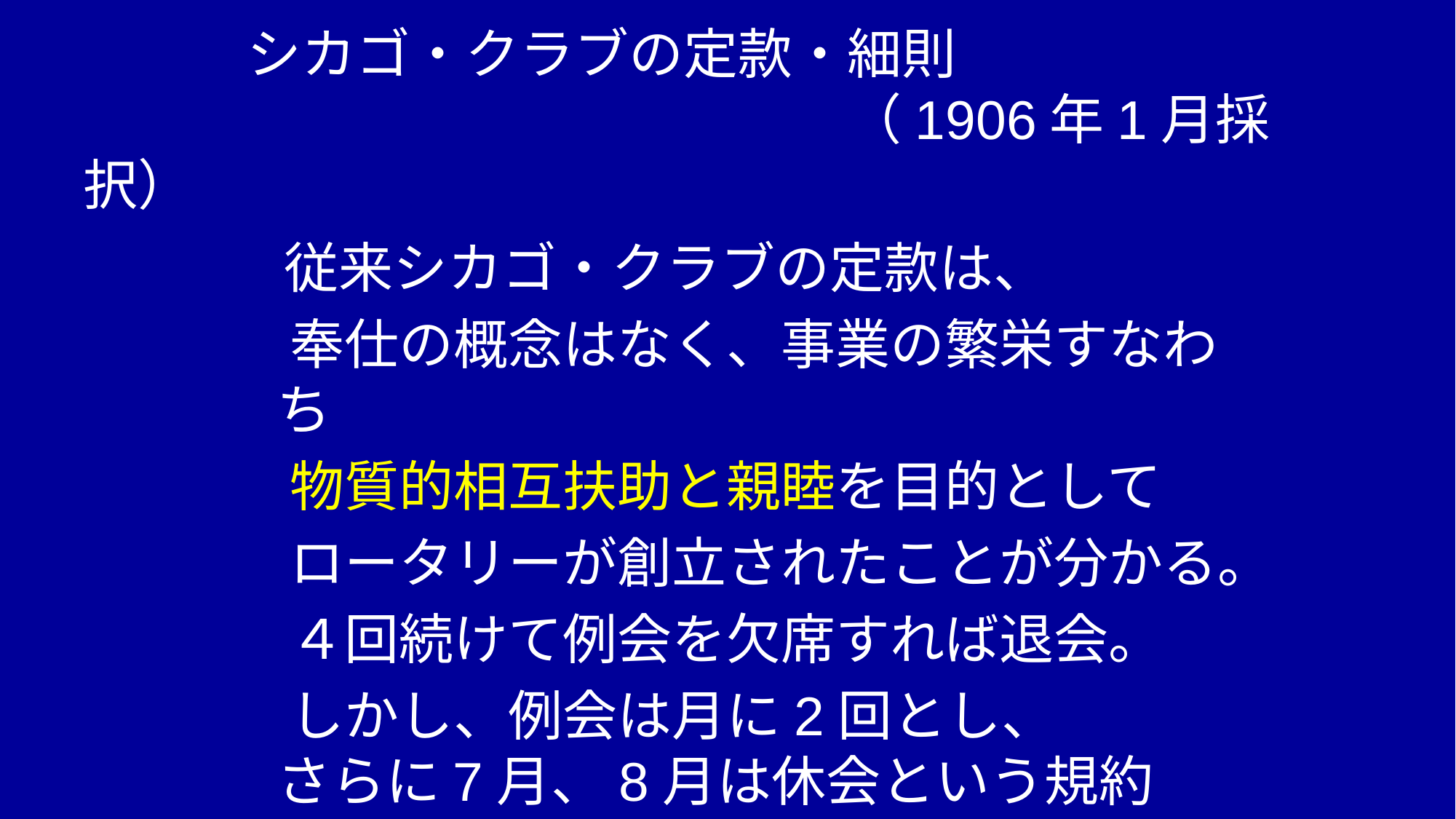

# シカゴ・クラブの定款・細則 　　　　　　　　　　　　　　（1906年1月採択）
　従来シカゴ・クラブの定款は、
　奉仕の概念はなく、事業の繁栄すなわち
　物質的相互扶助と親睦を目的として
　ロータリーが創立されたことが分かる。
　４回続けて例会を欠席すれば退会。
　しかし、例会は月に2回とし、
さらに7月、8月は休会という規約だった。